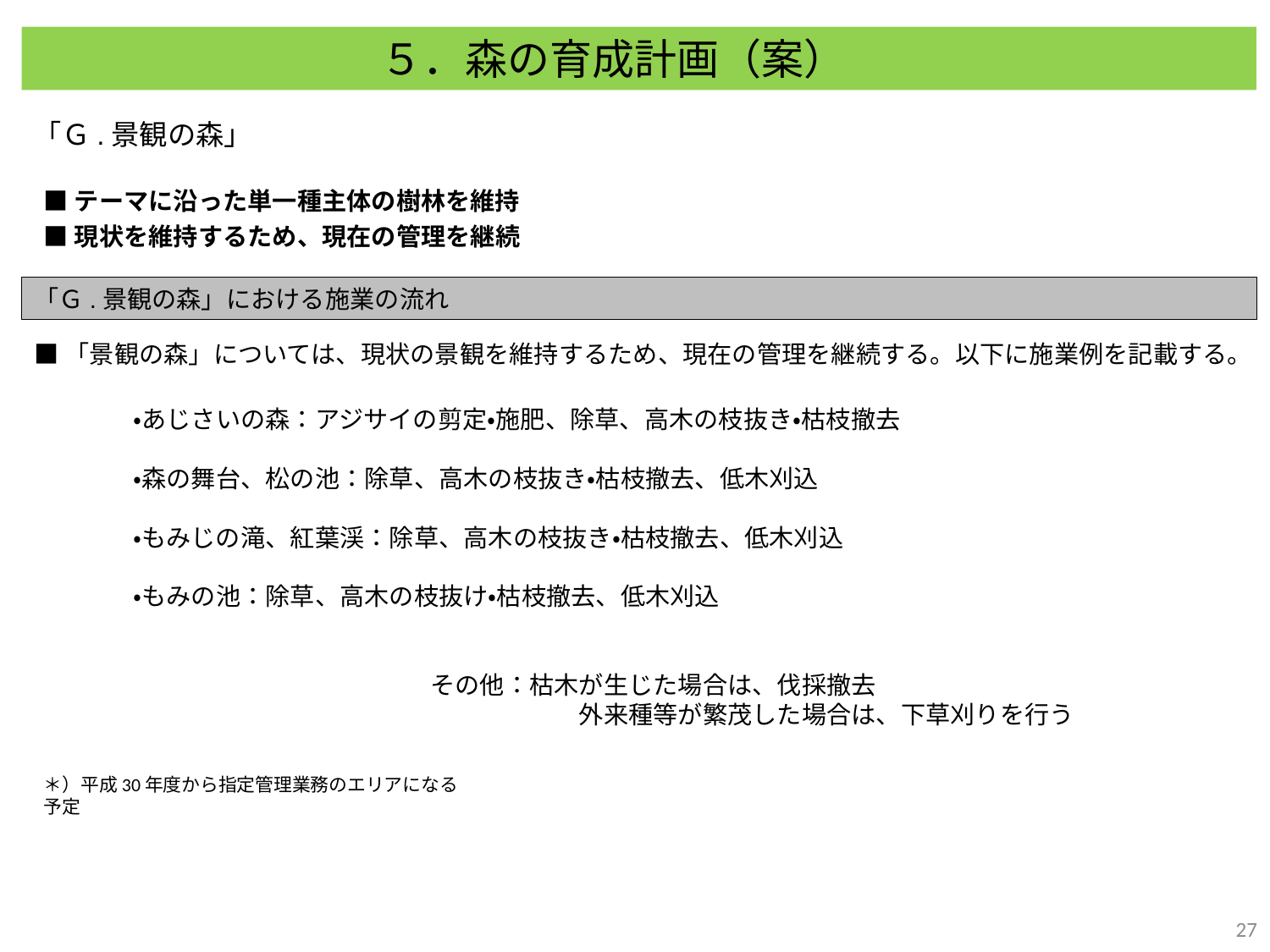

５．森の育成計画（案）
「Ｇ.景観の森」
■テーマに沿った単一種主体の樹林を維持
■現状を維持するため、現在の管理を継続
「Ｇ.景観の森」における施業の流れ
■「景観の森」については、現状の景観を維持するため、現在の管理を継続する。以下に施業例を記載する。

　　　　・あじさいの森：アジサイの剪定・施肥、除草、高木の枝抜き・枯枝撤去

　　　　・森の舞台、松の池：除草、高木の枝抜き・枯枝撤去、低木刈込

　　　　・もみじの滝、紅葉渓：除草、高木の枝抜き・枯枝撤去、低木刈込

　　　　・もみの池：除草、高木の枝抜け・枯枝撤去、低木刈込

　　　　　　　　　　　　　　　　その他：枯木が生じた場合は、伐採撤去
　　　　　　　　　　　　　　　　　　　　　　外来種等が繁茂した場合は、下草刈りを行う
＊）平成30年度から指定管理業務のエリアになる予定
27